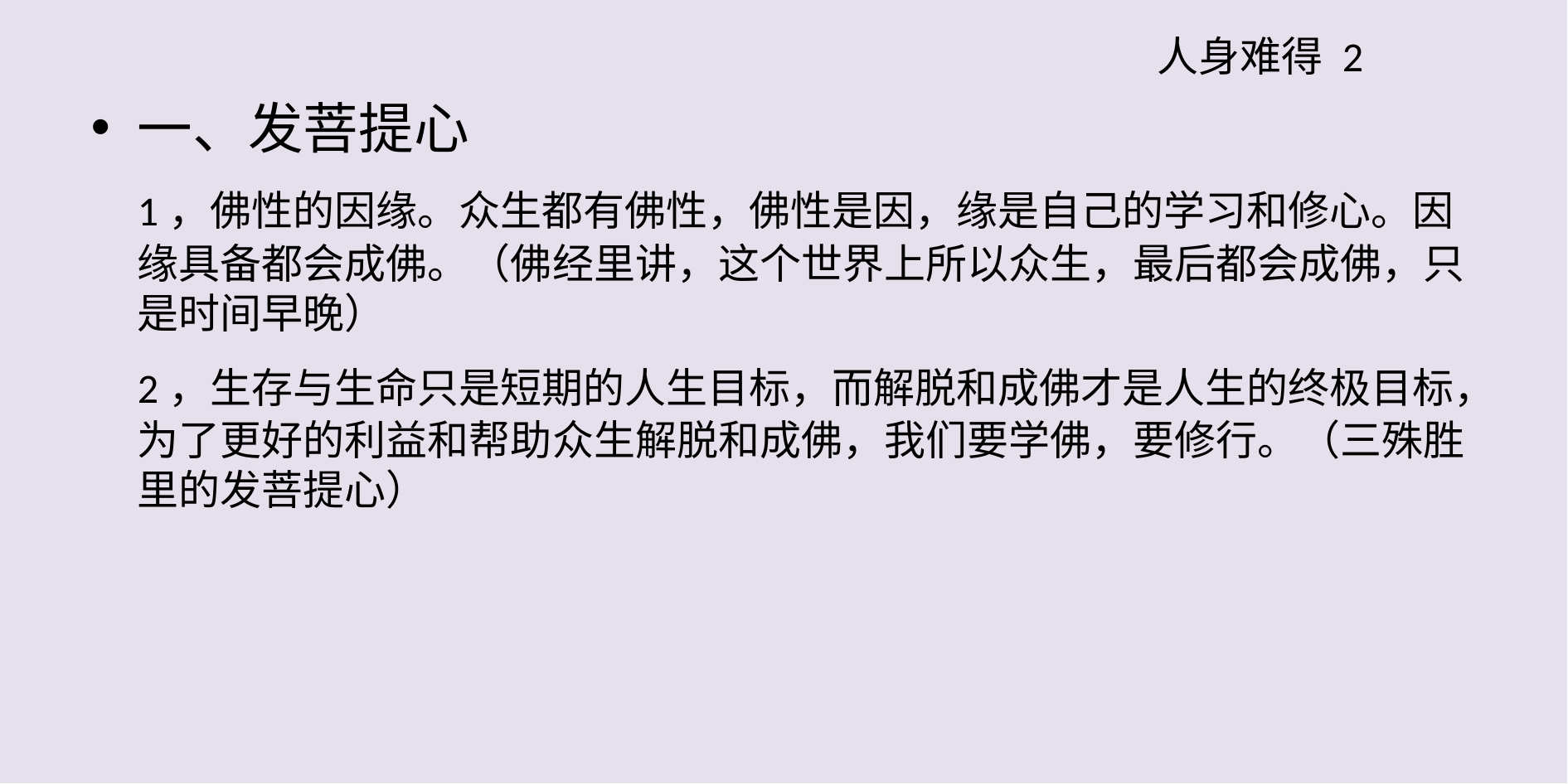

# 人身难得 2
一、发菩提心
	1，佛性的因缘。众生都有佛性，佛性是因，缘是自己的学习和修心。因缘具备都会成佛。（佛经里讲，这个世界上所以众生，最后都会成佛，只是时间早晚）
	2，生存与生命只是短期的人生目标，而解脱和成佛才是人生的终极目标，为了更好的利益和帮助众生解脱和成佛，我们要学佛，要修行。（三殊胜里的发菩提心）